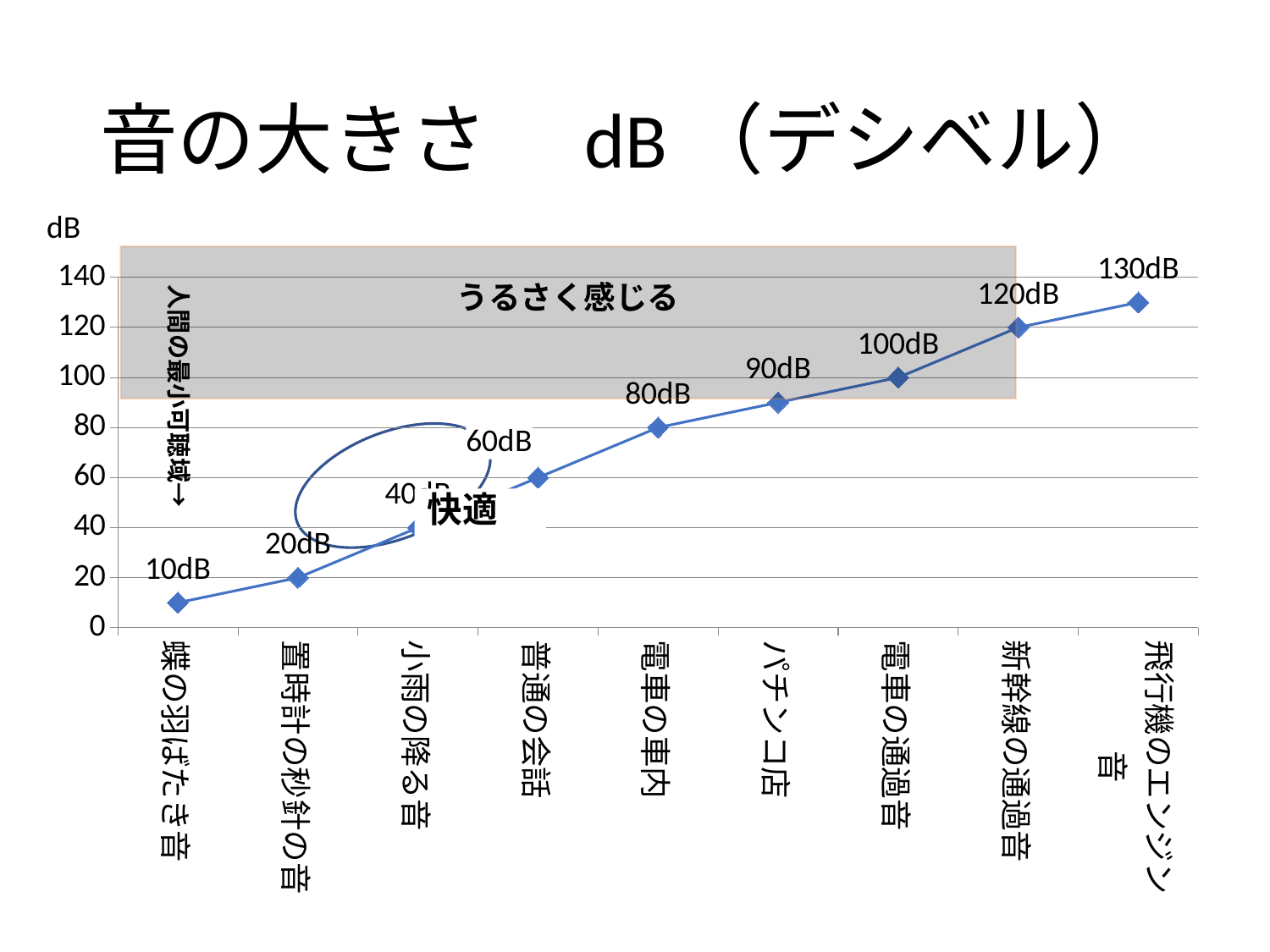

# 音の大きさ　dB（デシベル）
dB

### Chart

| Category | 系列 1 |
|---|---|
| 蝶の羽ばたき音 | 10.0 |
| 置時計の秒針の音 | 20.0 |
| 小雨の降る音 | 40.0 |
| 普通の会話 | 60.0 |
| 電車の車内 | 80.0 |
| パチンコ店 | 90.0 |
| 電車の通過音 | 100.0 |
| 新幹線の通過音 | 120.0 |
| 飛行機のエンジン音 | 130.0 |
うるさく感じる
人間の最小可聴域→